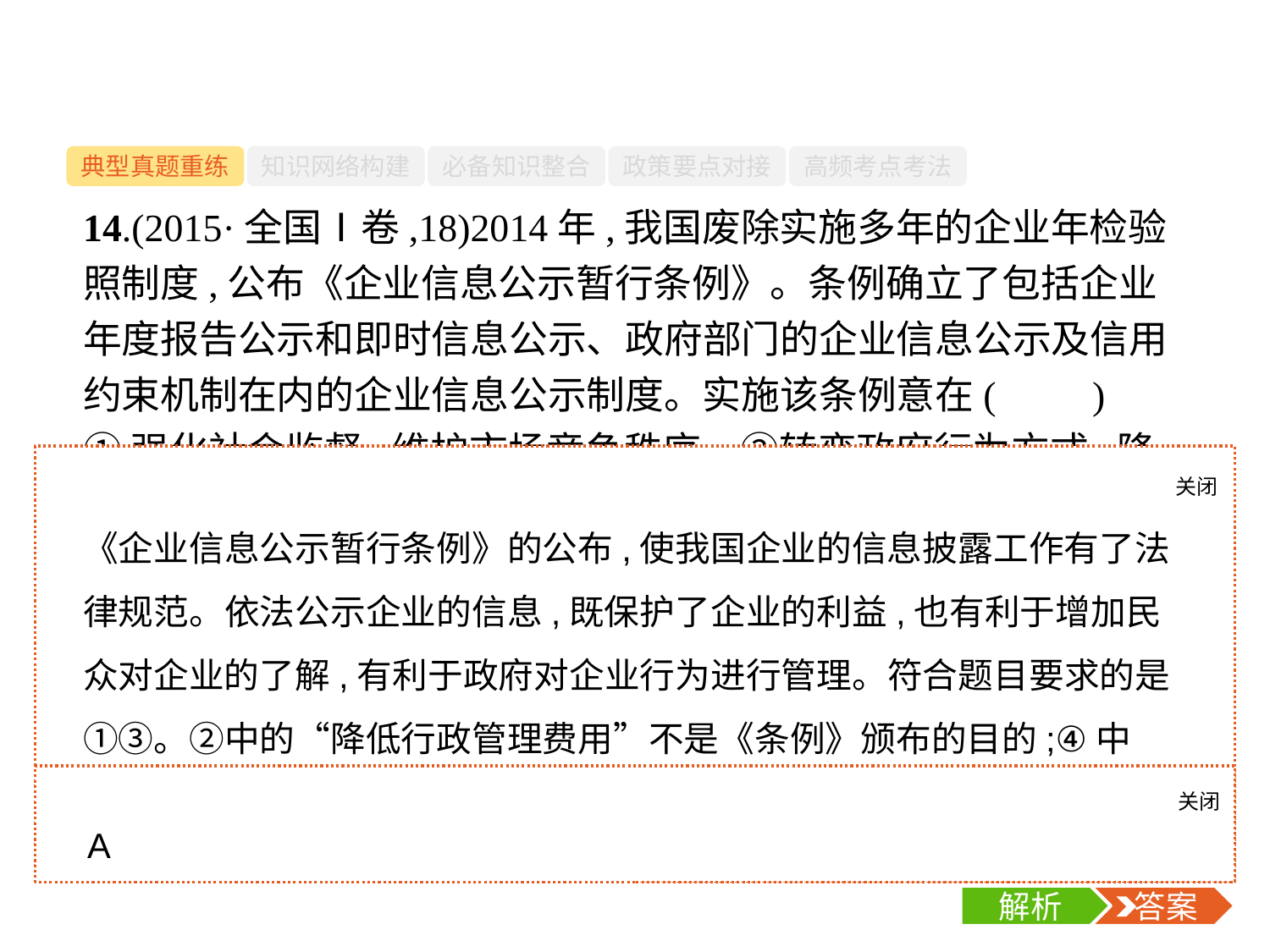

-43-
典型真题重练
知识网络构建
必备知识整合
政策要点对接
高频考点考法
14.(2015·全国Ⅰ卷,18)2014年,我国废除实施多年的企业年检验照制度,公布《企业信息公示暂行条例》。条例确立了包括企业年度报告公示和即时信息公示、政府部门的企业信息公示及信用约束机制在内的企业信息公示制度。实施该条例意在(　　)
①强化社会监督,维护市场竞争秩序　②转变政府行为方式,降低行政管理费用　③促进政府职能转变,提高市场监管效能　④规范企业市场行为,提高企业竞争力
A.①③	B.①④	C.②③	D.②④

关闭
解析

《企业信息公示暂行条例》的公布,使我国企业的信息披露工作有了法律规范。依法公示企业的信息,既保护了企业的利益,也有利于增加民众对企业的了解,有利于政府对企业行为进行管理。符合题目要求的是①③。②中的“降低行政管理费用”不是《条例》颁布的目的;④中“规范企业市场行为,提高企业竞争力”与《条例》没有直接关系。

关闭
解析
  答案

A
解析
  答案